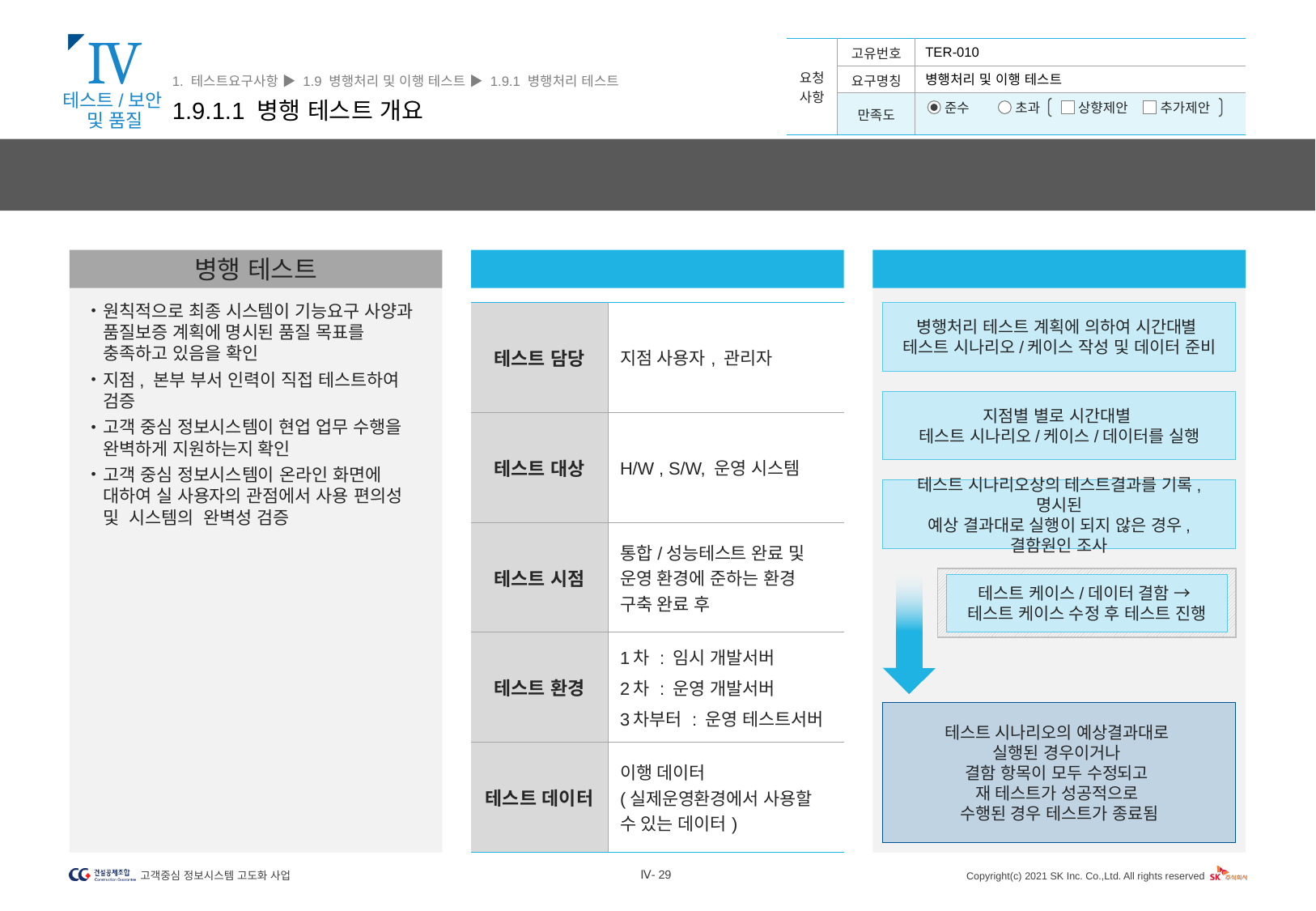

Ⅳ

테스트/보안
및 품질

1. 테스트요구사항 ▶ 1.9 병행처리 및 이행 테스트 ▶ 1.9.1 병행처리 테스트
1.9.1.1 병행 테스트 개요
TER-010
병행처리 및 이행 테스트

병행 테스트는 업무 관점에서 시스템의 오픈 가능성을 판단하기 위한 의사결정 근거로 활용되는 중요한 테스트입니다. 다양한 병행 테스트 경험 및 지식을 바탕으로 효과적인 병행처리 테스트를 수행하겠습니다.

병행 테스트
원칙적으로 최종 시스템이 기능요구 사양과 품질보증 계획에 명시된 품질 목표를 충족하고 있음을 확인
지점, 본부 부서 인력이 직접 테스트하여 검증
고객 중심 정보시스템이 현업 업무 수행을 완벽하게 지원하는지 확인
고객 중심 정보시스템이 온라인 화면에 대하여 실 사용자의 관점에서 사용 편의성 및  시스템의  완벽성 검증

병행 테스트 절차
병행 테스트 수행요소
| 테스트 담당 | 지점 사용자, 관리자 |
| --- | --- |
| 테스트 대상 | H/W , S/W, 운영 시스템 |
| 테스트 시점 | 통합/성능테스트 완료 및 운영 환경에 준하는 환경 구축 완료 후 |
| 테스트 환경 | 1차 : 임시 개발서버 2차 : 운영 개발서버 3차부터 : 운영 테스트서버 |
| 테스트 데이터 | 이행 데이터 (실제운영환경에서 사용할 수 있는 데이터) |
병행처리 테스트 계획에 의하여 시간대별
테스트 시나리오/케이스 작성 및 데이터 준비
지점별 별로 시간대별
테스트 시나리오/케이스/데이터를 실행
테스트 시나리오상의 테스트결과를 기록, 명시된
예상 결과대로 실행이 되지 않은 경우,
결함원인 조사

테스트 케이스/데이터 결함 →
테스트 케이스 수정 후 테스트 진행
테스트 시나리오의 예상결과대로
실행된 경우이거나
결함 항목이 모두 수정되고
재 테스트가 성공적으로
수행된 경우 테스트가 종료됨